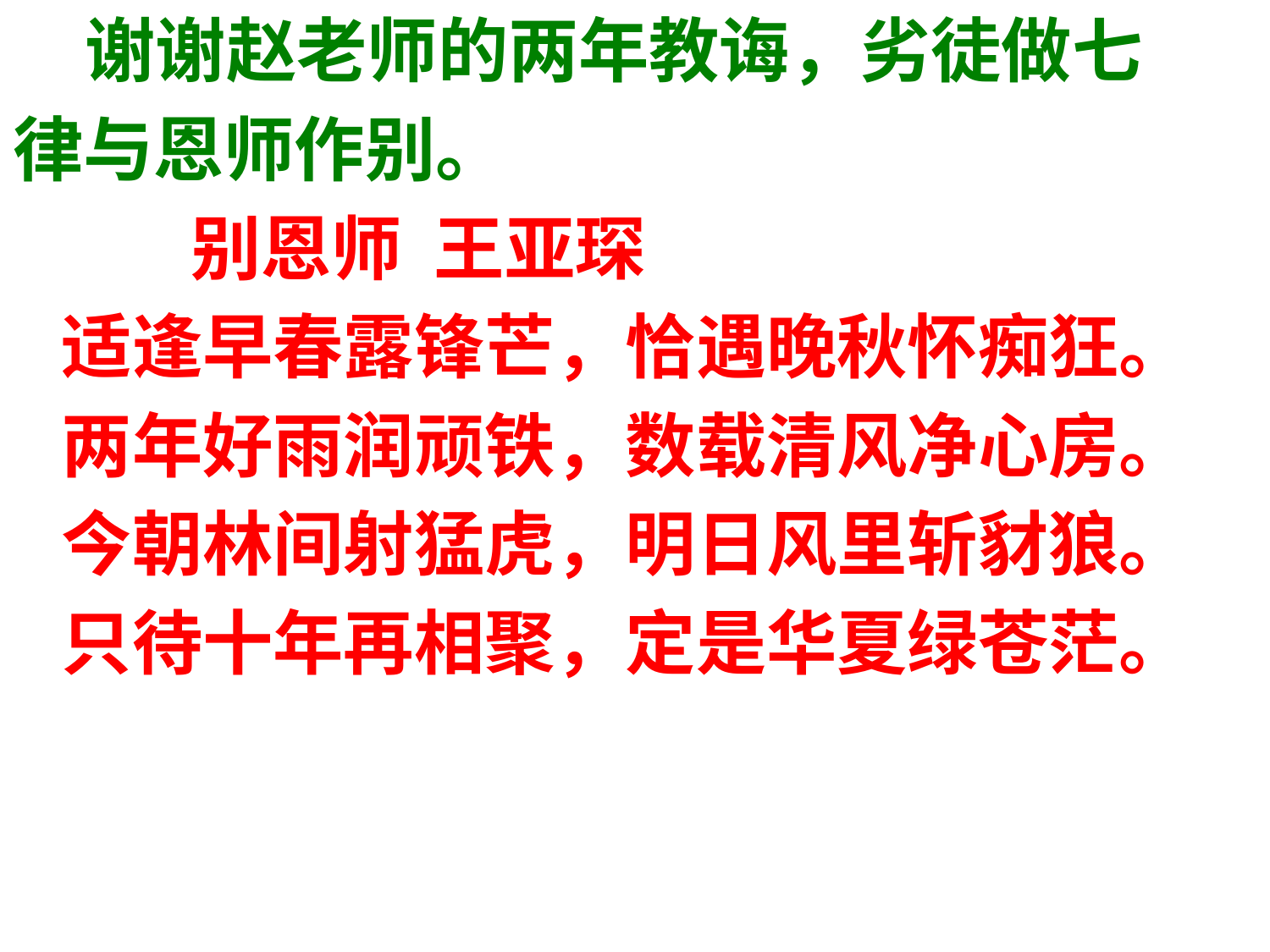

谢谢赵老师的两年教诲，劣徒做七
律与恩师作别。
          别恩师  王亚琛
  适逢早春露锋芒，恰遇晚秋怀痴狂。
  两年好雨润顽铁，数载清风净心房。
  今朝林间射猛虎，明日风里斩豺狼。
  只待十年再相聚，定是华夏绿苍茫。